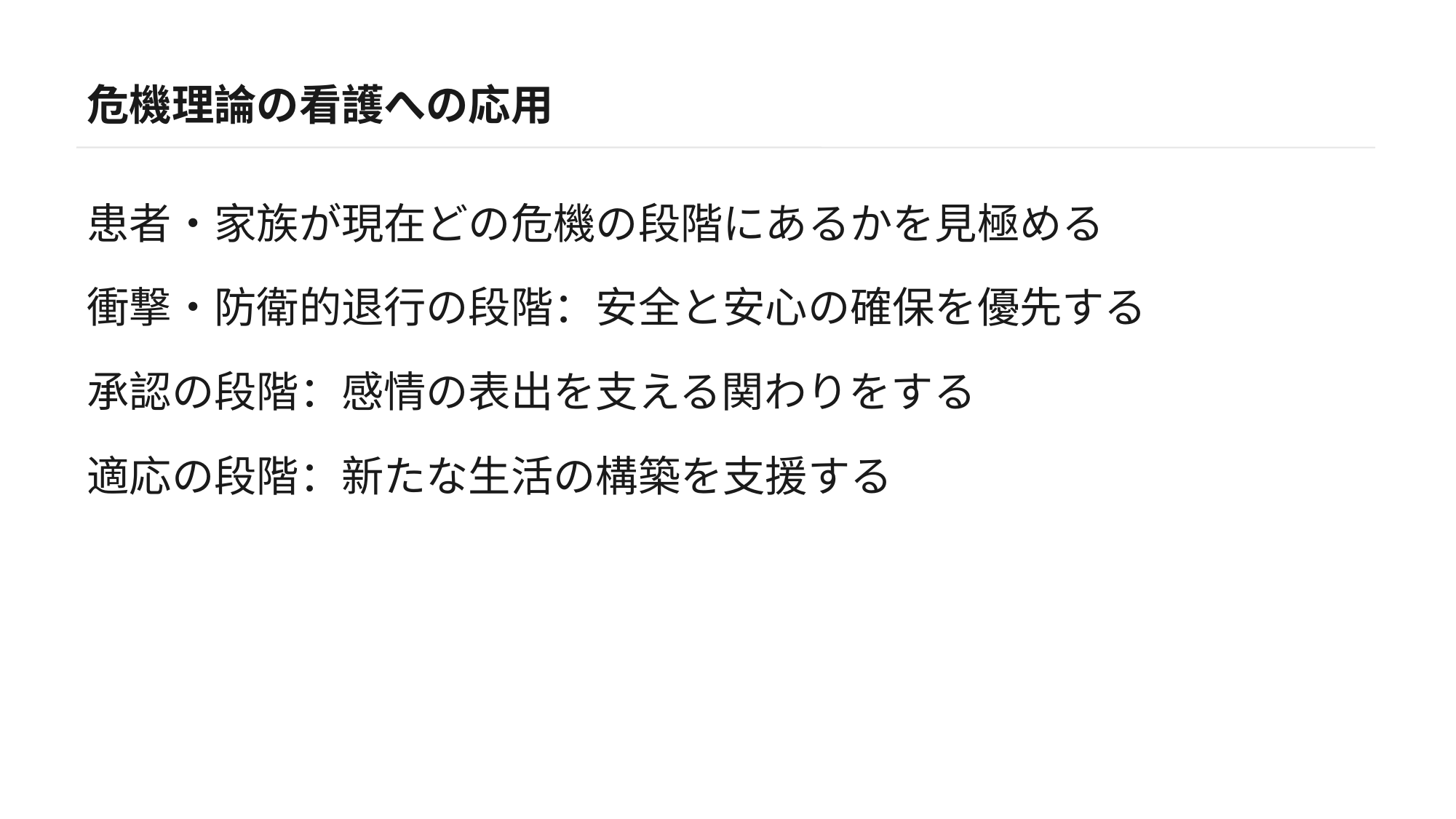

危機理論の看護への応用

患者・家族が現在どの危機の段階にあるかを見極める
衝撃・防衛的退行の段階：安全と安心の確保を優先する
承認の段階：感情の表出を支える関わりをする
適応の段階：新たな生活の構築を支援する